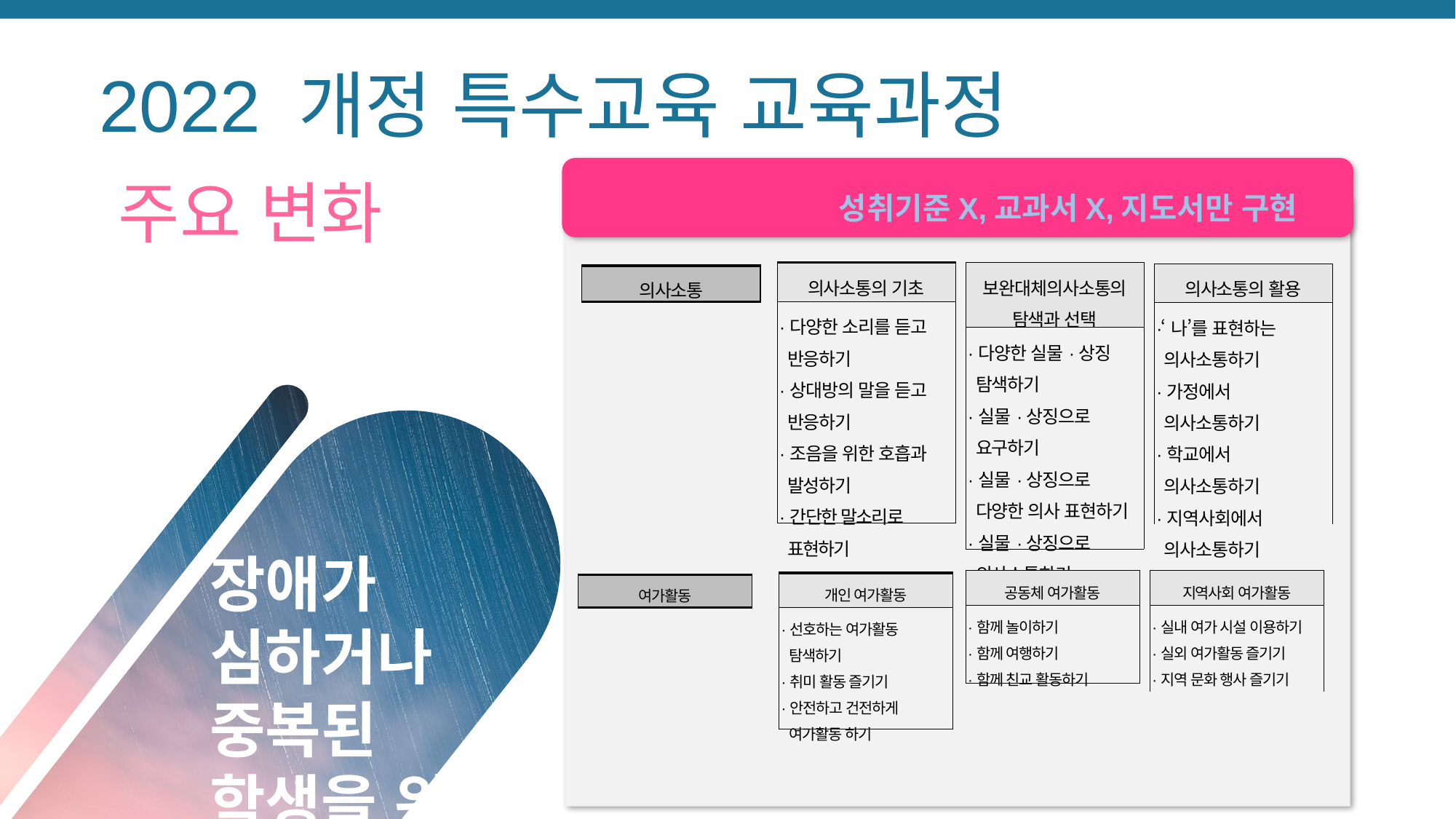

2022 개정 특수교육 교육과정

일상생활 활동(성취기준X,교과서X,지도서만 구현)

주요 변화
| 보완대체의사소통의 탐색과 선택 |
| --- |
| ∙다양한 실물·상징 탐색하기 ∙실물·상징으로 요구하기 ∙실물·상징으로 다양한 의사 표현하기 ∙실물·상징으로 의사소통하기 |
| 의사소통의 기초 |
| --- |
| ∙다양한 소리를 듣고 반응하기 ∙상대방의 말을 듣고 반응하기 ∙조음을 위한 호흡과 발성하기 ∙간단한 말소리로 표현하기 |
| 의사소통의 활용 |
| --- |
| ∙‘나’를 표현하는 의사소통하기 ∙가정에서 의사소통하기 ∙학교에서 의사소통하기 ∙지역사회에서 의사소통하기 |
| 의사소통 |
| --- |

장애가 심하거나
중복된 학생을 위한
교육과정 강화
| 공동체 여가활동 |
| --- |
| ∙함께 놀이하기 ∙함께 여행하기 ∙함께 친교 활동하기 |
| 지역사회 여가활동 |
| --- |
| ∙실내 여가 시설 이용하기 ∙실외 여가활동 즐기기 ∙지역 문화 행사 즐기기 |
| 개인 여가활동 |
| --- |
| ∙선호하는 여가활동 탐색하기 ∙취미 활동 즐기기 ∙안전하고 건전하게 여가활동 하기 |
| 여가활동 |
| --- |